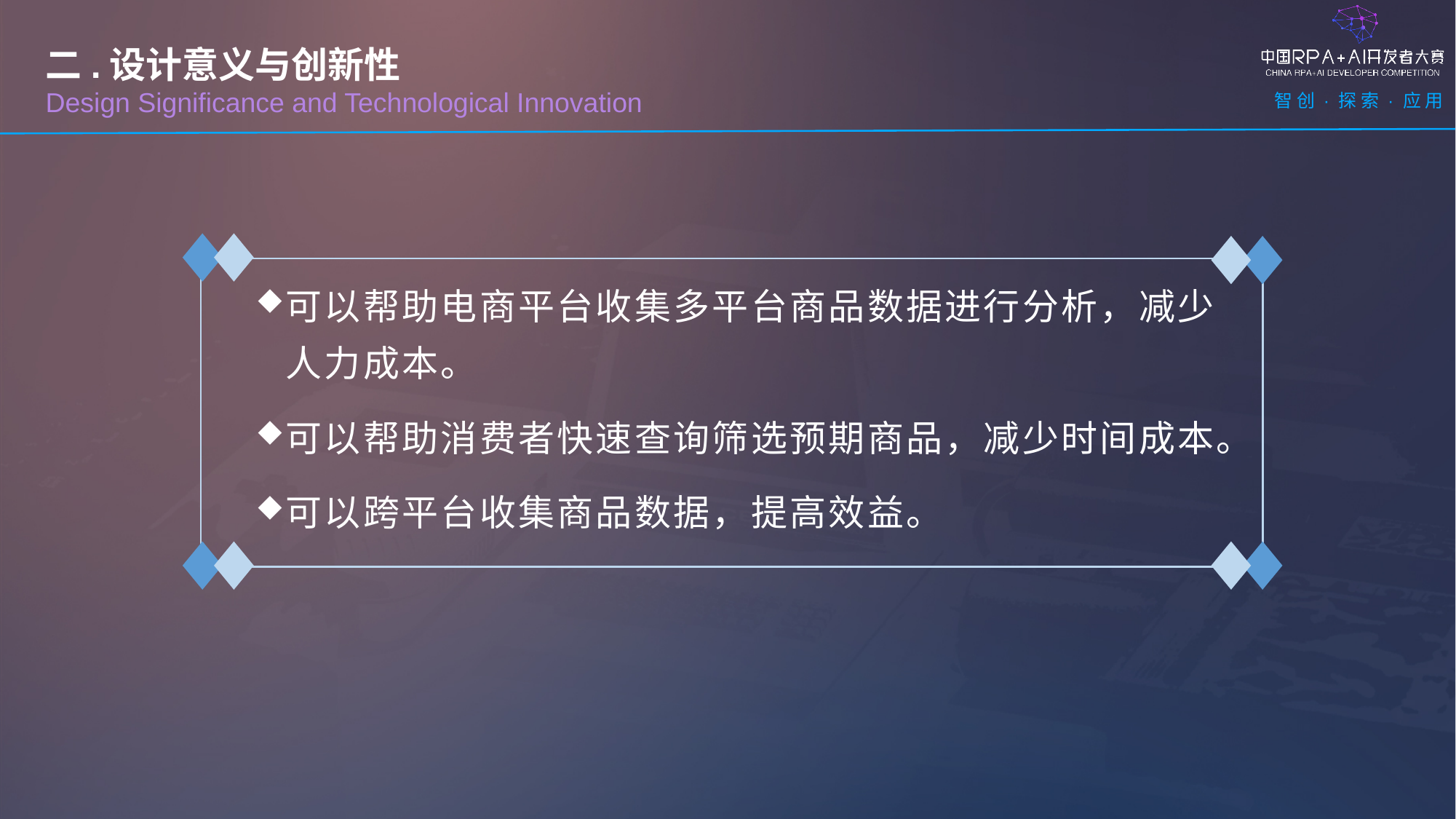

二.设计意义与创新性
Design Significance and Technological Innovation

可以帮助电商平台收集多平台商品数据进行分析，减少人力成本。
可以帮助消费者快速查询筛选预期商品，减少时间成本。
可以跨平台收集商品数据，提高效益。